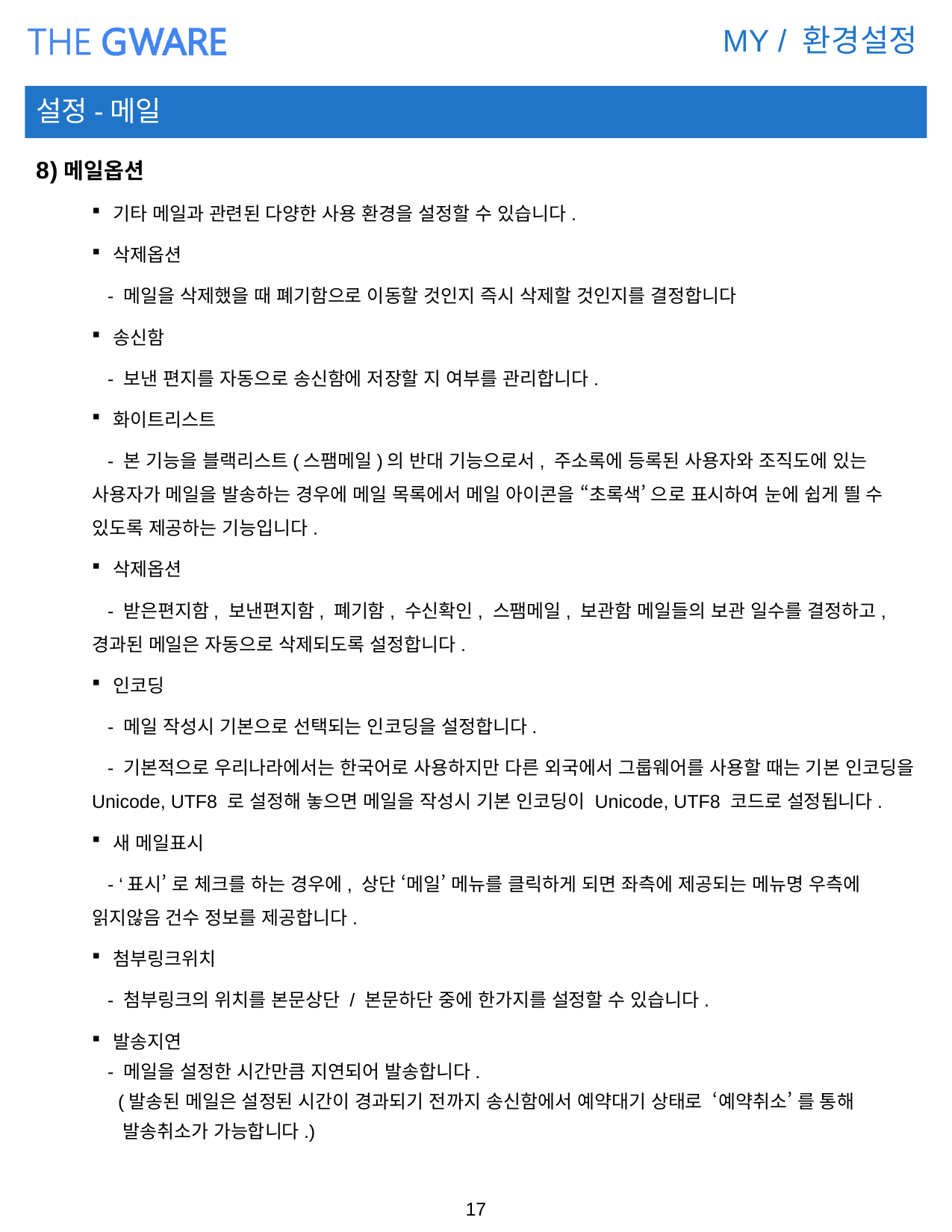

설정-메일
메일옵션
기타 메일과 관련된 다양한 사용 환경을 설정할 수 있습니다.
삭제옵션
   - 메일을 삭제했을 때 폐기함으로 이동할 것인지 즉시 삭제할 것인지를 결정합니다
송신함
   - 보낸 편지를 자동으로 송신함에 저장할 지 여부를 관리합니다.
화이트리스트
   - 본 기능을 블랙리스트(스팸메일)의 반대 기능으로서, 주소록에 등록된 사용자와 조직도에 있는 사용자가 메일을 발송하는 경우에 메일 목록에서 메일 아이콘을 “초록색’ 으로 표시하여 눈에 쉽게 띌 수 있도록 제공하는 기능입니다.
삭제옵션
   - 받은편지함, 보낸편지함, 폐기함, 수신확인, 스팸메일, 보관함 메일들의 보관 일수를 결정하고, 경과된 메일은 자동으로 삭제되도록 설정합니다.
인코딩
   - 메일 작성시 기본으로 선택되는 인코딩을 설정합니다.
   - 기본적으로 우리나라에서는 한국어로 사용하지만 다른 외국에서 그룹웨어를 사용할 때는 기본 인코딩을 Unicode, UTF8 로 설정해 놓으면 메일을 작성시 기본 인코딩이 Unicode, UTF8 코드로 설정됩니다.
새 메일표시
   - ‘표시’ 로 체크를 하는 경우에, 상단 ‘메일’ 메뉴를 클릭하게 되면 좌측에 제공되는 메뉴명 우측에 읽지않음 건수 정보를 제공합니다.
첨부링크위치
   - 첨부링크의 위치를 본문상단 / 본문하단 중에 한가지를 설정할 수 있습니다.
발송지연
   - 메일을 설정한 시간만큼 지연되어 발송합니다.
     (발송된 메일은 설정된 시간이 경과되기 전까지 송신함에서 예약대기 상태로  ‘예약취소’ 를 통해
     발송취소가 가능합니다.)